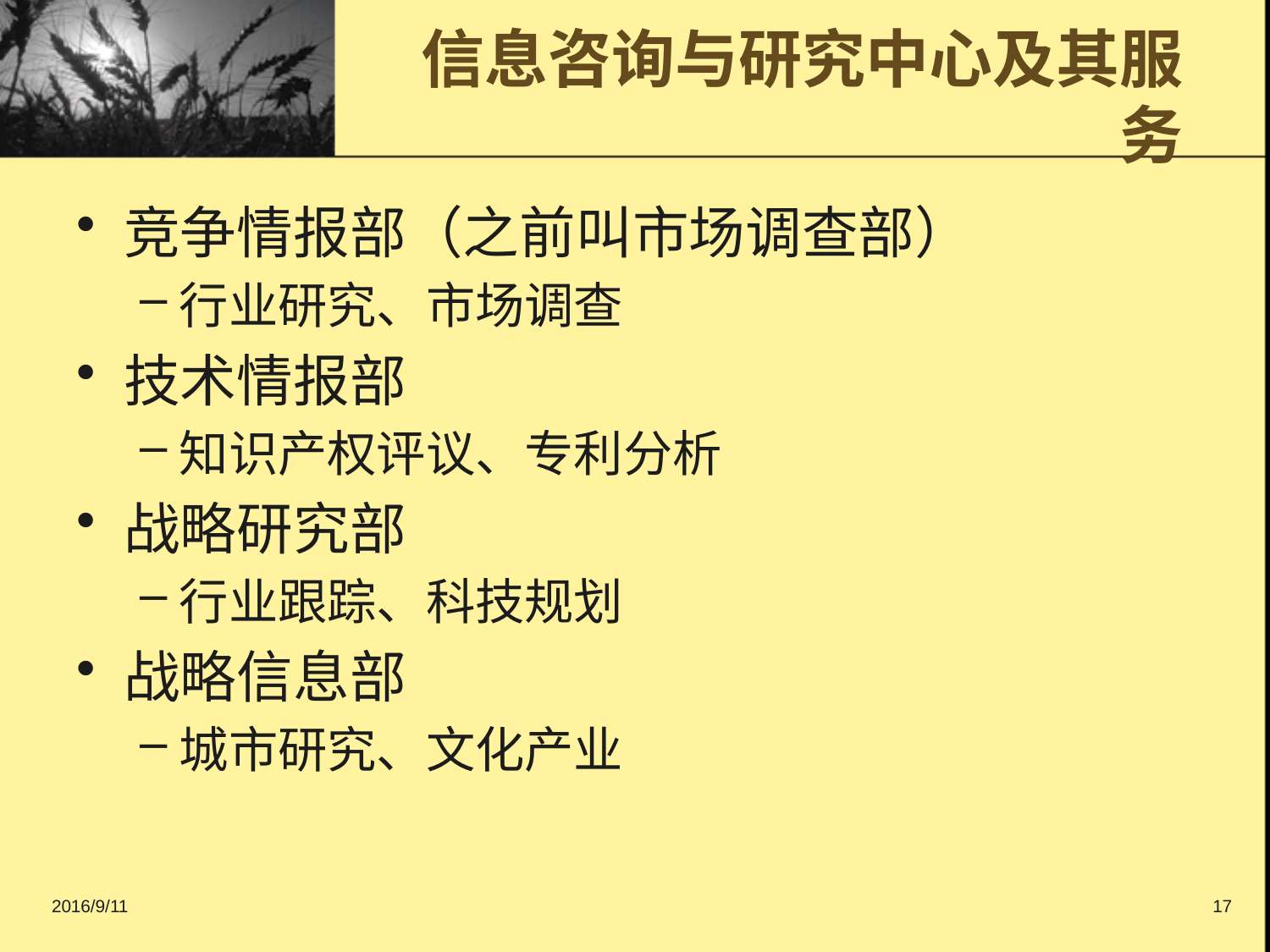

# 信息咨询与研究中心及其服务
竞争情报部（之前叫市场调查部）
行业研究、市场调查
技术情报部
知识产权评议、专利分析
战略研究部
行业跟踪、科技规划
战略信息部
城市研究、文化产业
2016/9/11

17